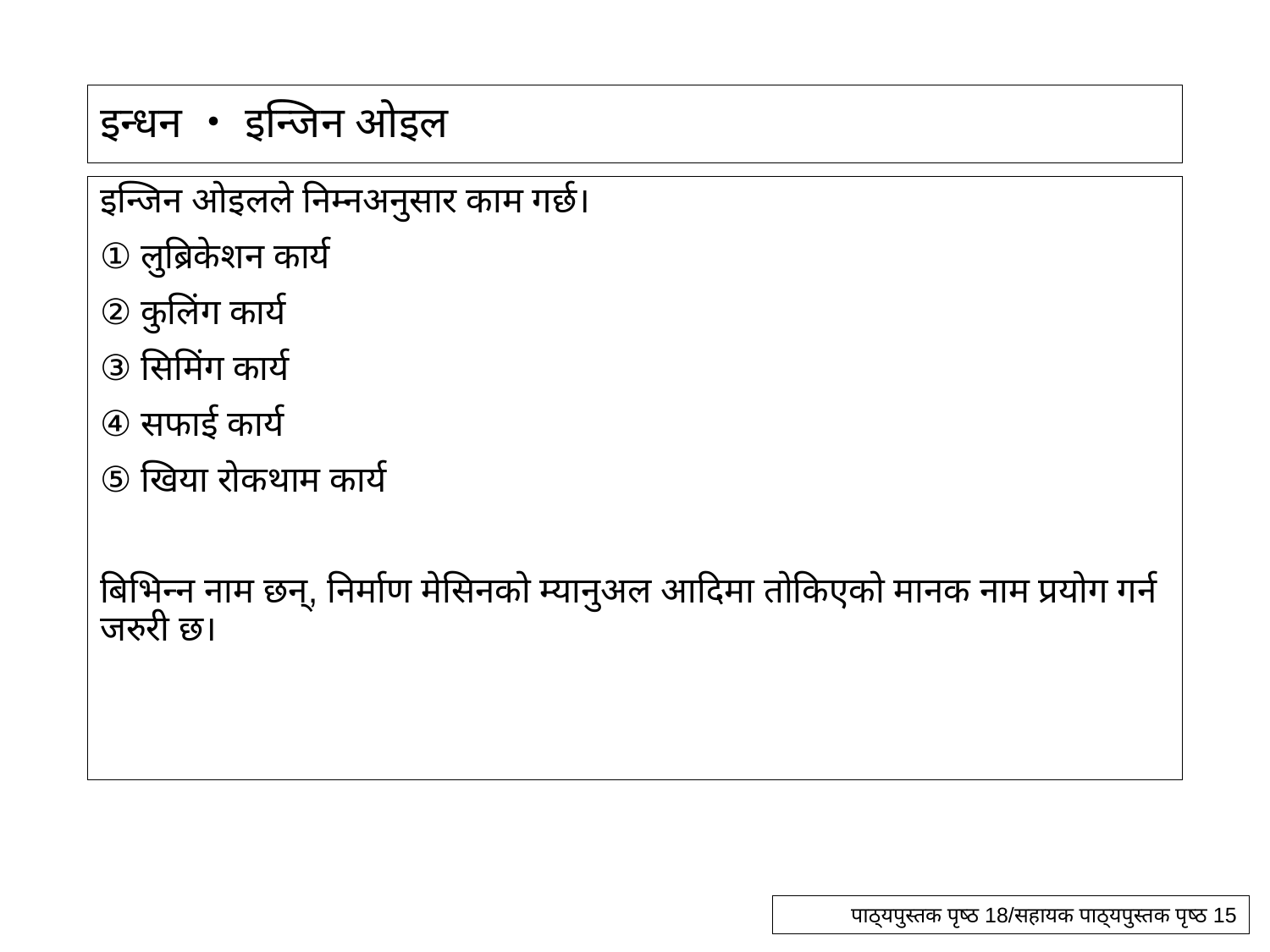

# इन्धन・इन्जिन ओइल
इन्जिन ओइलले निम्नअनुसार काम गर्छ।
① लुब्रिकेशन कार्य
② कुलिंग कार्य
③ सिमिंग कार्य
④ सफाई कार्य
⑤ खिया रोकथाम कार्य

बिभिन्न नाम छन्, निर्माण मेसिनको म्यानुअल आदिमा तोकिएको मानक नाम प्रयोग गर्न जरुरी छ।
पाठ्यपुस्तक पृष्ठ 18/सहायक पाठ्यपुस्तक पृष्ठ 15